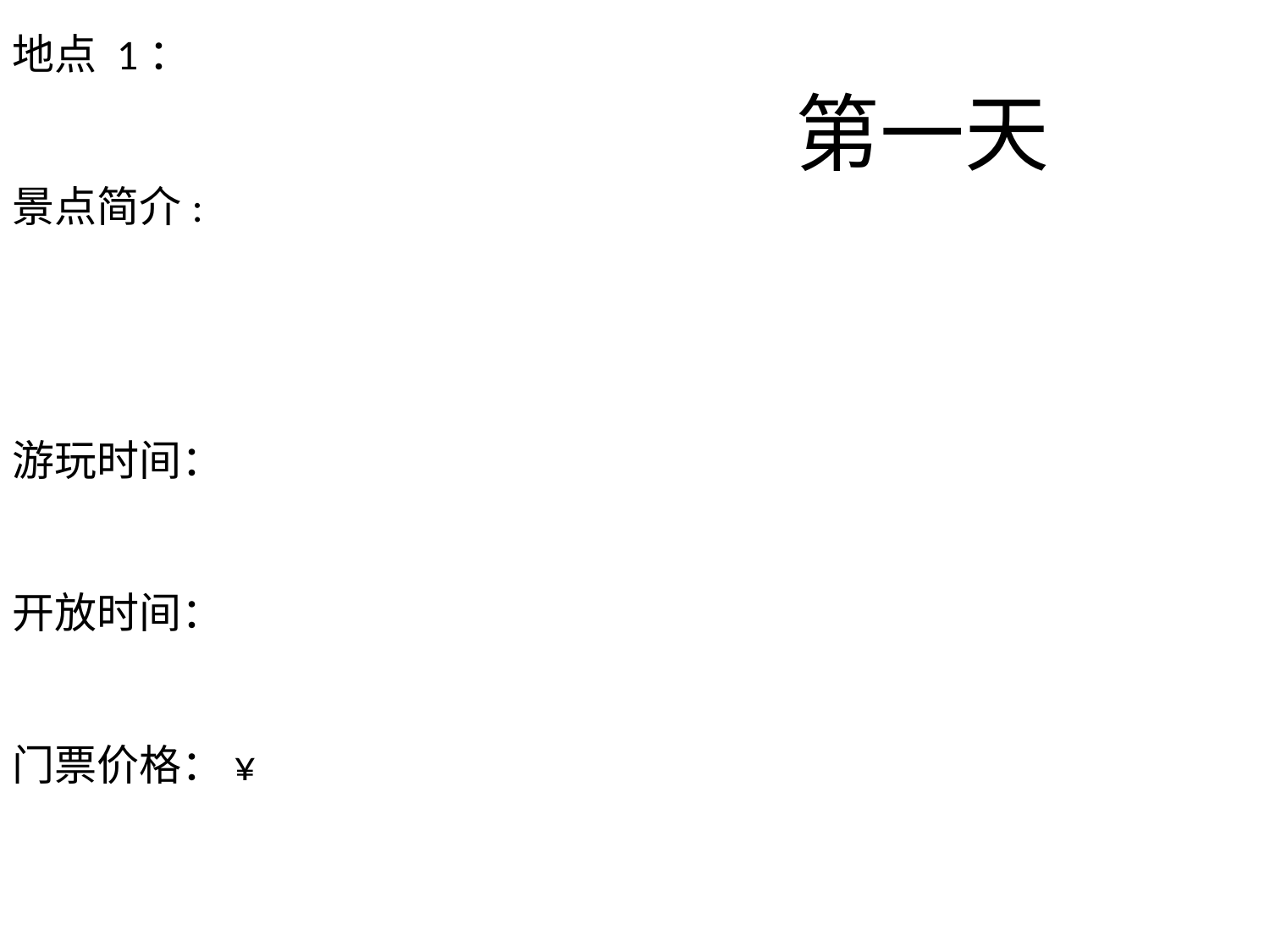

地点 1：

景点简介:

游玩时间：

开放时间：

门票价格：¥

第一天